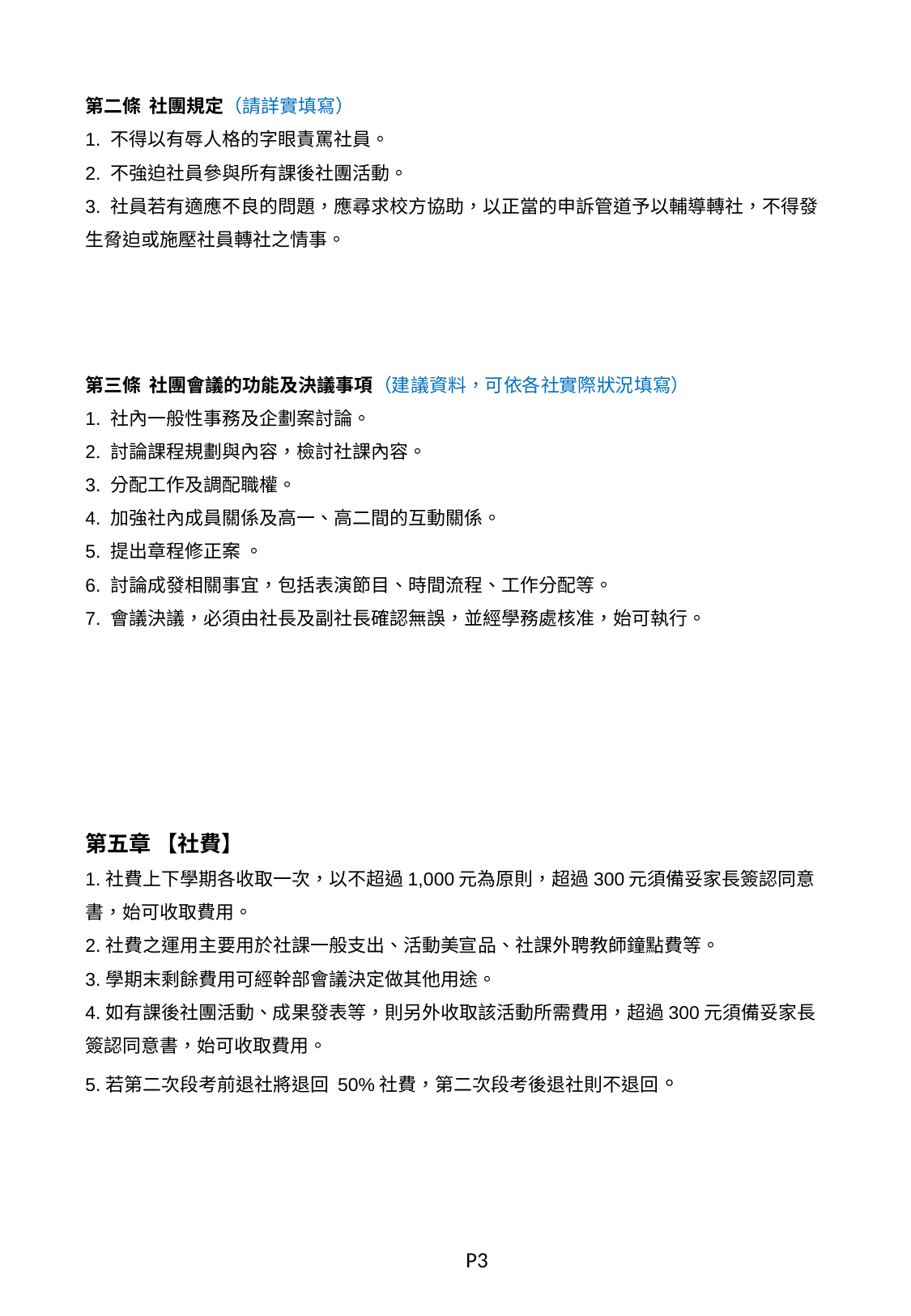

第二條  社團規定（請詳實填寫）
1. 不得以有辱人格的字眼責罵社員。
2. 不強迫社員參與所有課後社團活動。
3. 社員若有適應不良的問題，應尋求校方協助，以正當的申訴管道予以輔導轉社，不得發生脅迫或施壓社員轉社之情事。

第三條  社團會議的功能及決議事項（建議資料，可依各社實際狀況填寫）
1. 社內一般性事務及企劃案討論。
2. 討論課程規劃與內容，檢討社課內容。
3. 分配工作及調配職權。
4. 加強社內成員關係及高一、高二間的互動關係。
5. 提出章程修正案 。
6. 討論成發相關事宜，包括表演節目、時間流程、工作分配等。
7. 會議決議，必須由社長及副社長確認無誤，並經學務處核准，始可執行。

第五章 【社費】
1.社費上下學期各收取一次，以不超過1,000元為原則，超過300元須備妥家長簽認同意書，始可收取費用。
2.社費之運用主要用於社課一般支出、活動美宣品、社課外聘教師鐘點費等。
3.學期末剩餘費用可經幹部會議決定做其他用途。
4.如有課後社團活動、成果發表等，則另外收取該活動所需費用，超過300元須備妥家長簽認同意書，始可收取費用。
5.若第二次段考前退社將退回 50%社費，第二次段考後退社則不退回。

P3